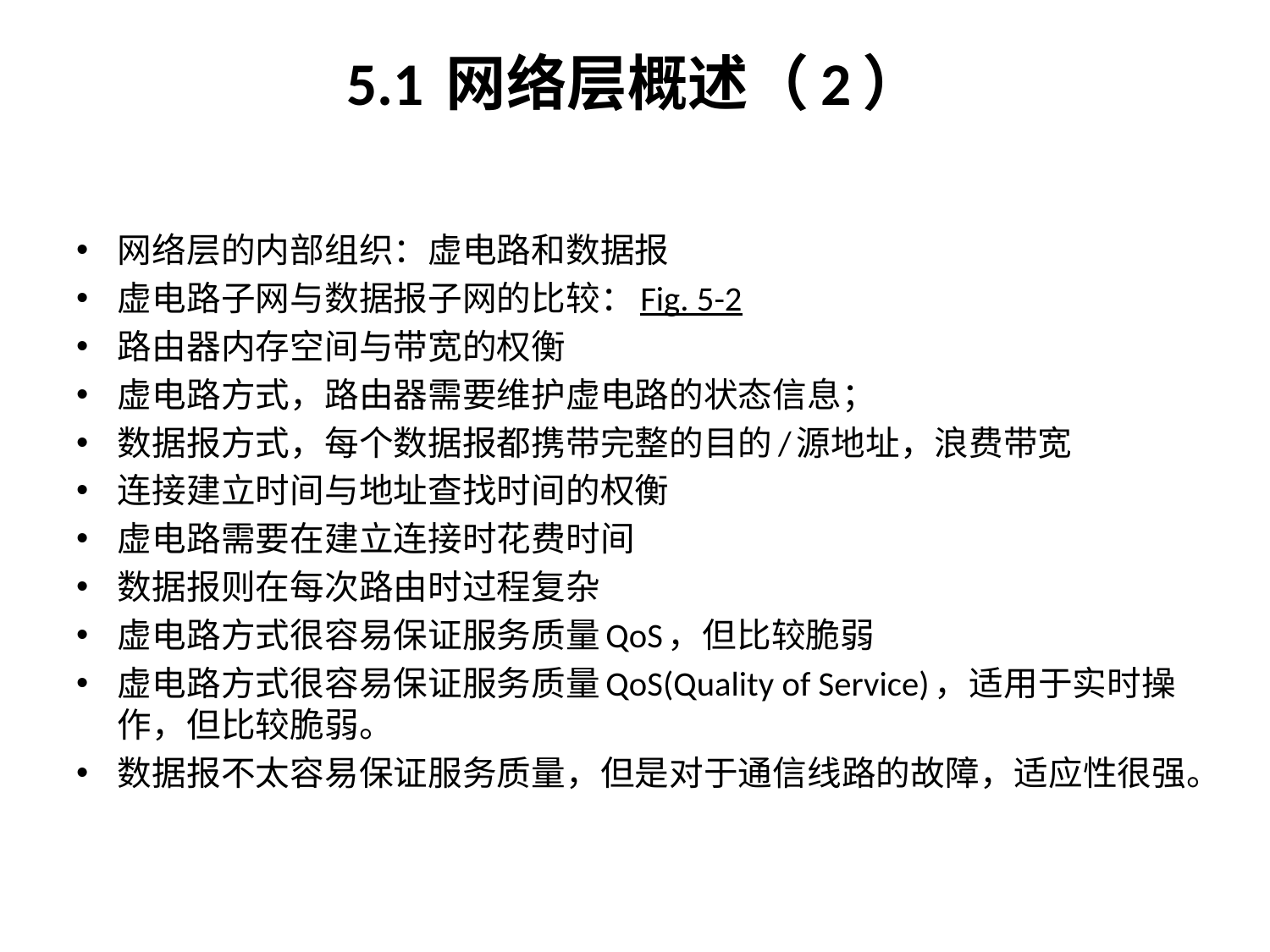

# 5.1	网络层概述（2）
网络层的内部组织：虚电路和数据报
虚电路子网与数据报子网的比较：Fig. 5-2
路由器内存空间与带宽的权衡
虚电路方式，路由器需要维护虚电路的状态信息；
数据报方式，每个数据报都携带完整的目的/源地址，浪费带宽
连接建立时间与地址查找时间的权衡
虚电路需要在建立连接时花费时间
数据报则在每次路由时过程复杂
虚电路方式很容易保证服务质量QoS，但比较脆弱
虚电路方式很容易保证服务质量QoS(Quality of Service)，适用于实时操作，但比较脆弱。
数据报不太容易保证服务质量，但是对于通信线路的故障，适应性很强。